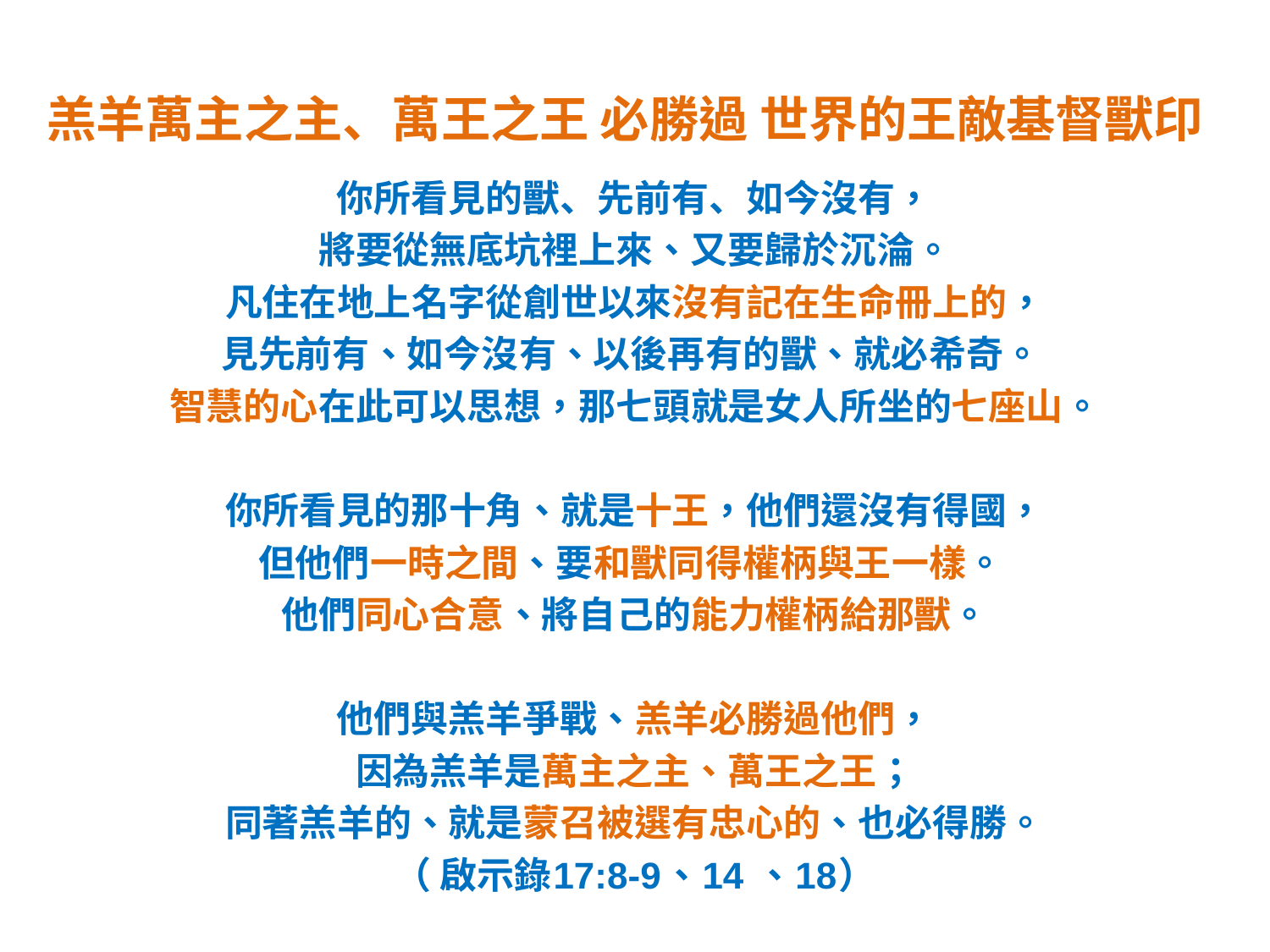

# 羔羊萬主之主、萬王之王 必勝過 世界的王敵基督獸印
你所看見的獸、先前有、如今沒有，
將要從無底坑裡上來、又要歸於沉淪。
凡住在地上名字從創世以來沒有記在生命冊上的，
見先前有、如今沒有、以後再有的獸、就必希奇。
智慧的心在此可以思想，那七頭就是女人所坐的七座山。

你所看見的那十角、就是十王，他們還沒有得國，
但他們一時之間、要和獸同得權柄與王一樣。
他們同心合意、將自己的能力權柄給那獸。

他們與羔羊爭戰、羔羊必勝過他們，
因為羔羊是萬主之主、萬王之王；
同著羔羊的、就是蒙召被選有忠心的、也必得勝。
（ 啟示錄17:8-9、14 、18）